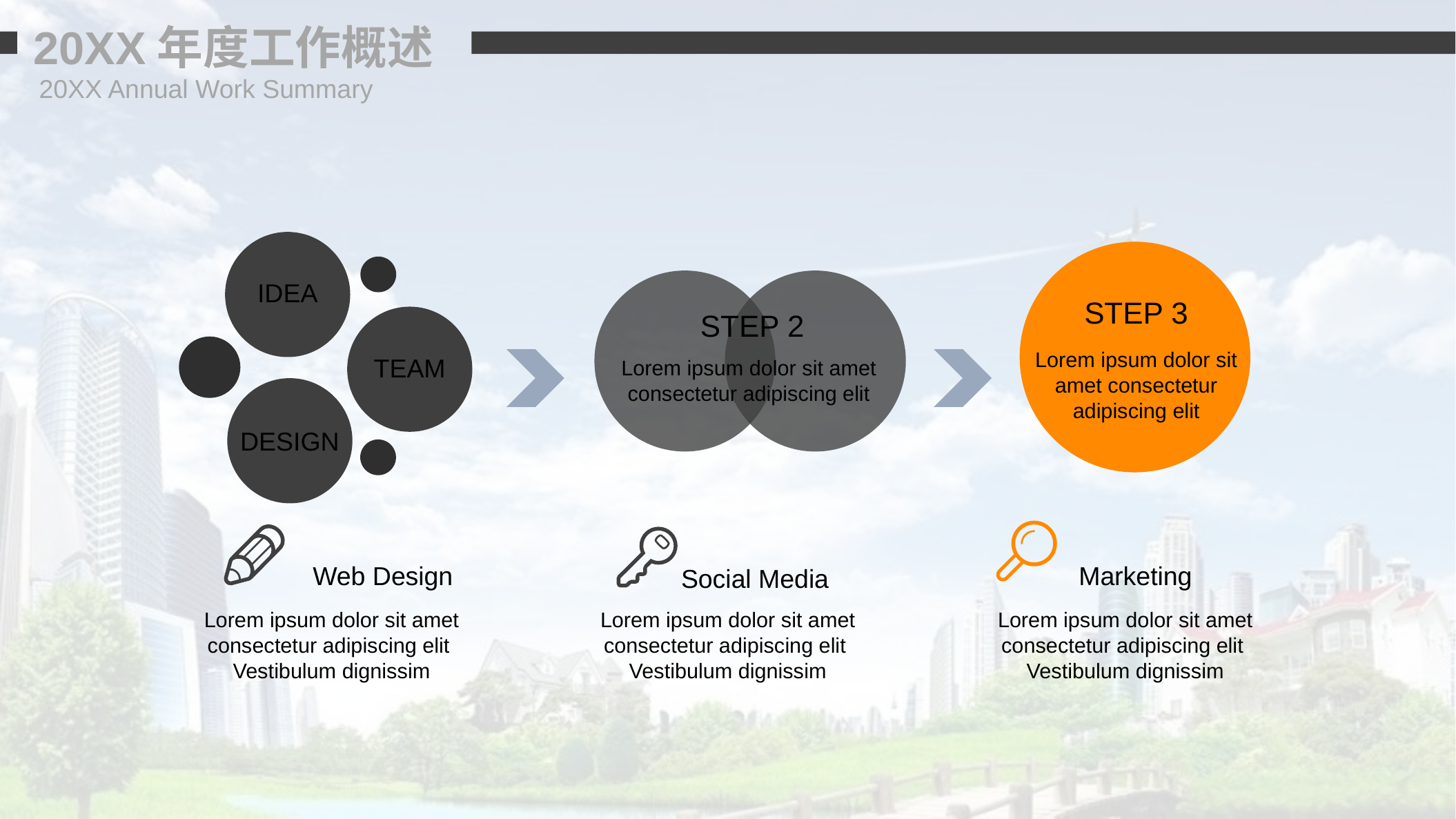

20XX年度工作概述

20XX Annual Work Summary
IDEA

TEAM

DESIGN

STEP 3
Lorem ipsum dolor sit amet consectetur adipiscing elit

STEP 2
Lorem ipsum dolor sit amet consectetur adipiscing elit

Marketing
Lorem ipsum dolor sit amet consectetur adipiscing elit  Vestibulum dignissim

Web Design
Lorem ipsum dolor sit amet consectetur adipiscing elit  Vestibulum dignissim

Social Media
Lorem ipsum dolor sit amet consectetur adipiscing elit  Vestibulum dignissim